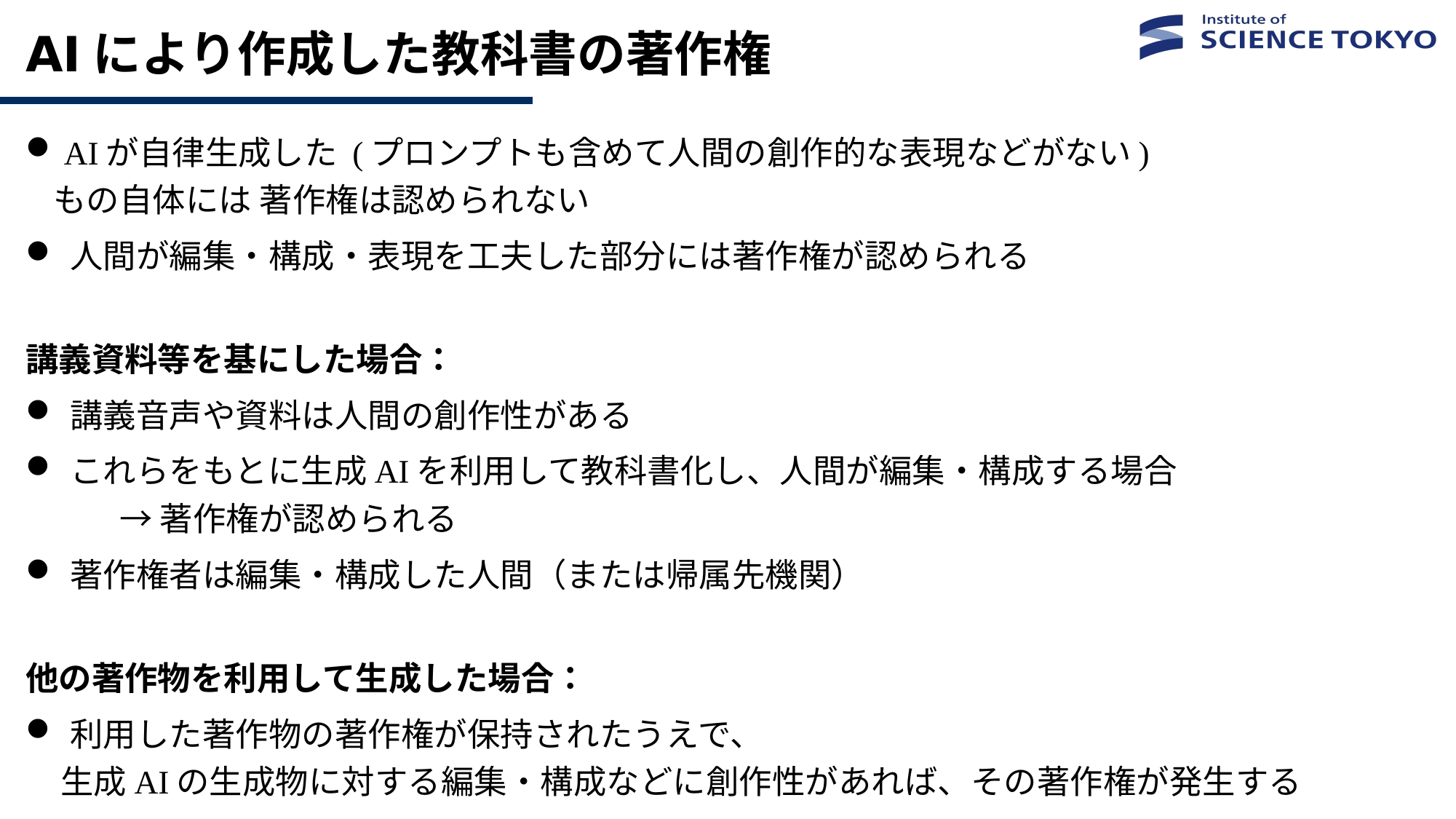

# AIにより作成した教科書の著作権
 AIが自律生成した (プロンプトも含めて人間の創作的な表現などがない)
もの自体には 著作権は認められない
 人間が編集・構成・表現を工夫した部分には著作権が認められる

講義資料等を基にした場合：
 講義音声や資料は人間の創作性がある
 これらをもとに生成AIを利用して教科書化し、人間が編集・構成する場合
　　→ 著作権が認められる
 著作権者は編集・構成した人間（または帰属先機関）

他の著作物を利用して生成した場合：
 利用した著作物の著作権が保持されたうえで、
 生成AIの生成物に対する編集・構成などに創作性があれば、その著作権が発生する